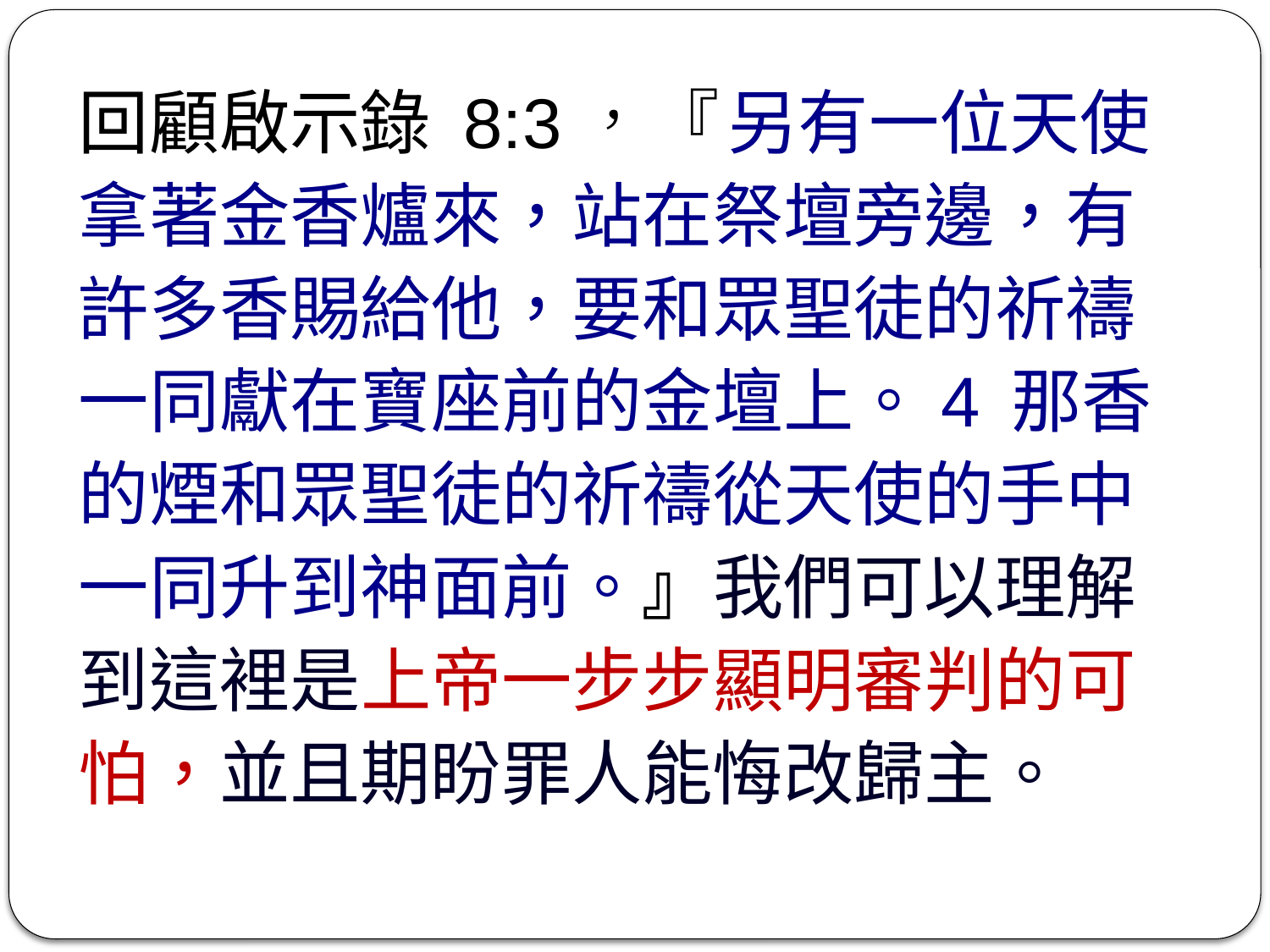

回顧啟示錄 8:3，『 另有一位天使拿著金香爐來，站在祭壇旁邊，有許多香賜給他，要和眾聖徒的祈禱一同獻在寶座前的金壇上。4 那香的煙和眾聖徒的祈禱從天使的手中一同升到神面前。』我們可以理解到這裡是上帝一步步顯明審判的可怕，並且期盼罪人能悔改歸主。